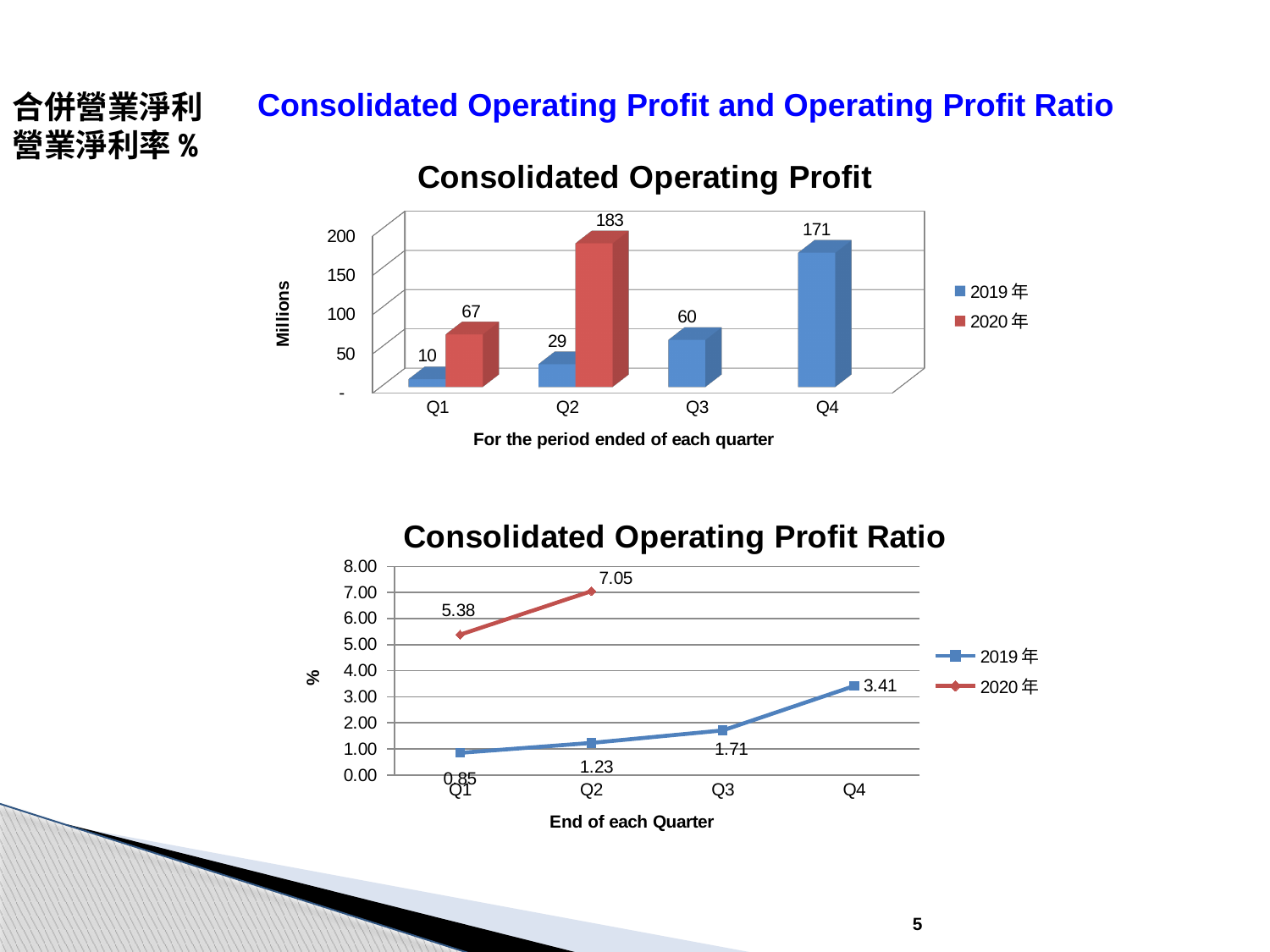

Consolidated Operating Profit and Operating Profit Ratio
合併營業淨利
營業淨利率%

[unsupported chart]

[unsupported chart]

5